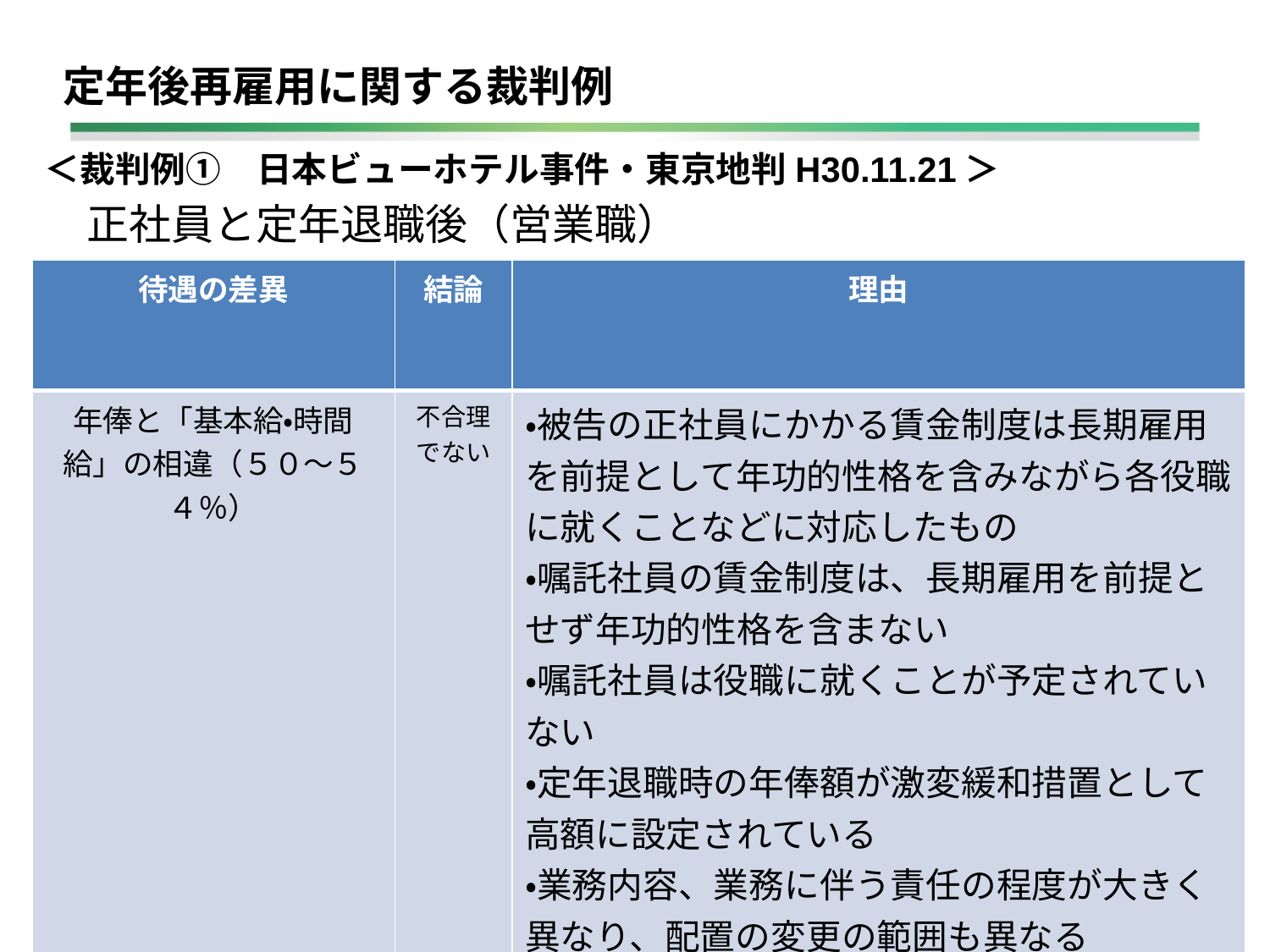

# 定年後再雇用に関する裁判例
＜裁判例①　日本ビューホテル事件・東京地判H30.11.21＞
　正社員と定年退職後（営業職）

| 待遇の差異 | 結論 | 理由 |
| --- | --- | --- |
| 年俸と「基本給・時間給」の相違（５０〜５４％） | 不合理でない | ・被告の正社員にかかる賃金制度は長期雇用を前提として年功的性格を含みながら各役職に就くことなどに対応したもの ・嘱託社員の賃金制度は、長期雇用を前提とせず年功的性格を含まない ・嘱託社員は役職に就くことが予定されていない ・定年退職時の年俸額が激変緩和措置として高額に設定されている ・業務内容、業務に伴う責任の程度が大きく異なり、配置の変更の範囲も異なる |

16